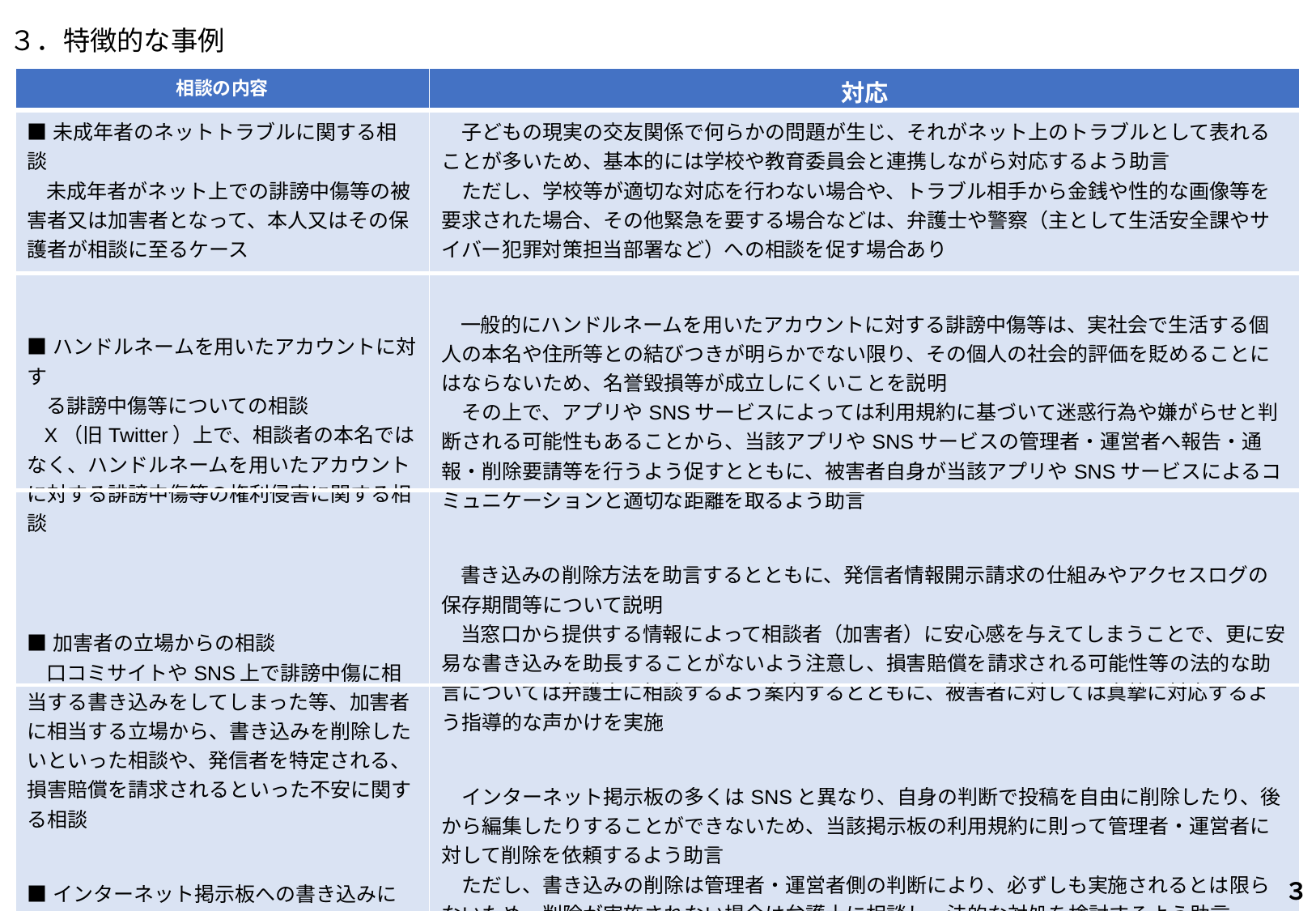

３．特徴的な事例
| 相談の内容 | 対応 |
| --- | --- |
| ■未成年者のネットトラブルに関する相談 未成年者がネット上での誹謗中傷等の被害者又は加害者となって、本人又はその保護者が相談に至るケース ■ハンドルネームを用いたアカウントに対す る誹謗中傷等についての相談 X（旧Twitter）上で、相談者の本名ではなく、ハンドルネームを用いたアカウントに対する誹謗中傷等の権利侵害に関する相談 ■加害者の立場からの相談 口コミサイトやSNS上で誹謗中傷に相当する書き込みをしてしまった等、加害者に相当する立場から、書き込みを削除したいといった相談や、発信者を特定される、損害賠償を請求されるといった不安に関する相談 ■インターネット掲示板への書き込みについ ての相談 インターネット上の匿名掲示板に誹謗中傷に相当する書き込みをしてしまったことで、発信者情報を開示される、職場や学校に連絡される、損害賠償を請求されるといった不安に関する相談 | 子どもの現実の交友関係で何らかの問題が生じ、それがネット上のトラブルとして表れることが多いため、基本的には学校や教育委員会と連携しながら対応するよう助言 　ただし、学校等が適切な対応を行わない場合や、トラブル相手から金銭や性的な画像等を要求された場合、その他緊急を要する場合などは、弁護士や警察（主として生活安全課やサイバー犯罪対策担当部署など）への相談を促す場合あり 一般的にハンドルネームを用いたアカウントに対する誹謗中傷等は、実社会で生活する個人の本名や住所等との結びつきが明らかでない限り、その個人の社会的評価を貶めることにはならないため、名誉毀損等が成立しにくいことを説明 　その上で、アプリやSNSサービスによっては利用規約に基づいて迷惑行為や嫌がらせと判断される可能性もあることから、当該アプリやSNSサービスの管理者・運営者へ報告・通報・削除要請等を行うよう促すとともに、被害者自身が当該アプリやSNSサービスによるコミュニケーションと適切な距離を取るよう助言 書き込みの削除方法を助言するとともに、発信者情報開示請求の仕組みやアクセスログの保存期間等について説明 当窓口から提供する情報によって相談者（加害者）に安心感を与えてしまうことで、更に安易な書き込みを助長することがないよう注意し、損害賠償を請求される可能性等の法的な助言については弁護士に相談するよう案内するとともに、被害者に対しては真摯に対応するよう指導的な声かけを実施 　インターネット掲示板の多くはSNSと異なり、自身の判断で投稿を自由に削除したり、後から編集したりすることができないため、当該掲示板の利用規約に則って管理者・運営者に対して削除を依頼するよう助言 　ただし、書き込みの削除は管理者・運営者側の判断により、必ずしも実施されるとは限らないため、削除が実施されない場合は弁護士に相談し、法的な対処を検討するよう助言 なお、このようなケースでは相談者は加害者の立場に相当するため、当窓口の弁護士相談へは誘導せず |
３